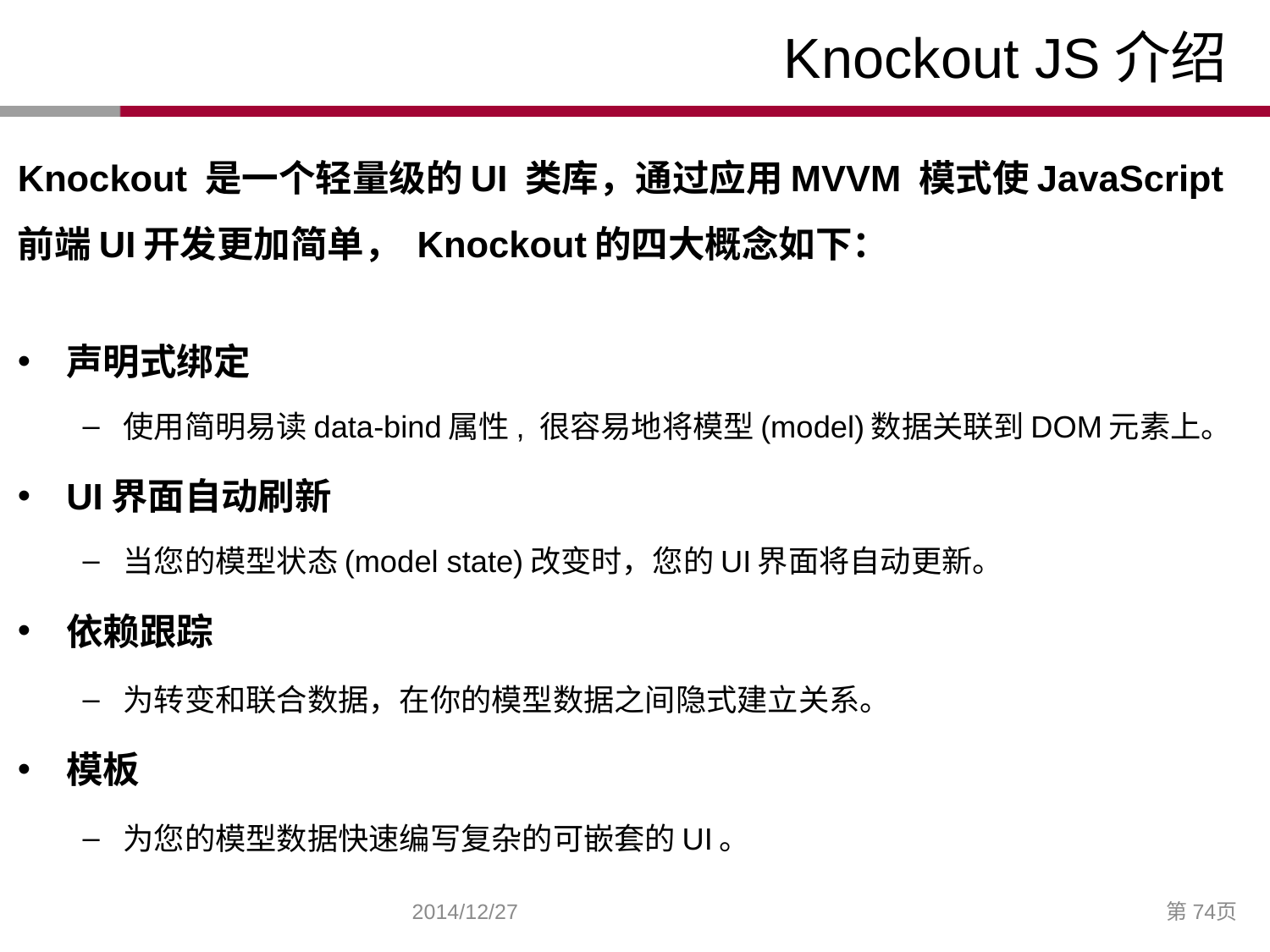

# Knockout JS介绍
Knockout 是一个轻量级的UI 类库，通过应用MVVM 模式使JavaScript 前端UI开发更加简单， Knockout的四大概念如下：
声明式绑定
使用简明易读data-bind属性, 很容易地将模型(model)数据关联到DOM元素上。
UI界面自动刷新
当您的模型状态(model state)改变时，您的UI界面将自动更新。
依赖跟踪
为转变和联合数据，在你的模型数据之间隐式建立关系。
模板
为您的模型数据快速编写复杂的可嵌套的UI。
2014/12/27
第74页